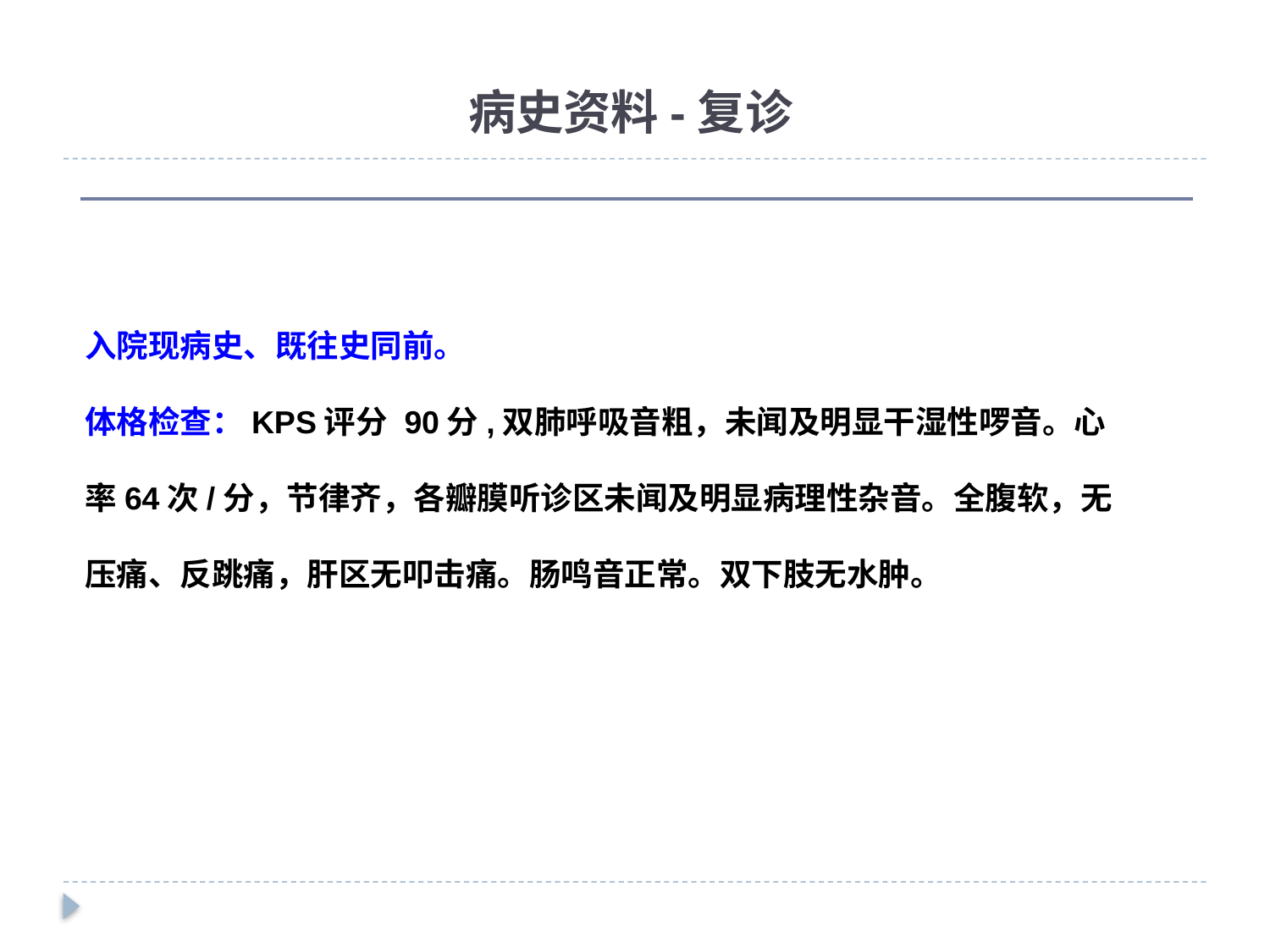

病史资料-复诊
入院现病史、既往史同前。
体格检查：KPS评分 90分,双肺呼吸音粗，未闻及明显干湿性啰音。心率64次/分，节律齐，各瓣膜听诊区未闻及明显病理性杂音。全腹软，无压痛、反跳痛，肝区无叩击痛。肠鸣音正常。双下肢无水肿。